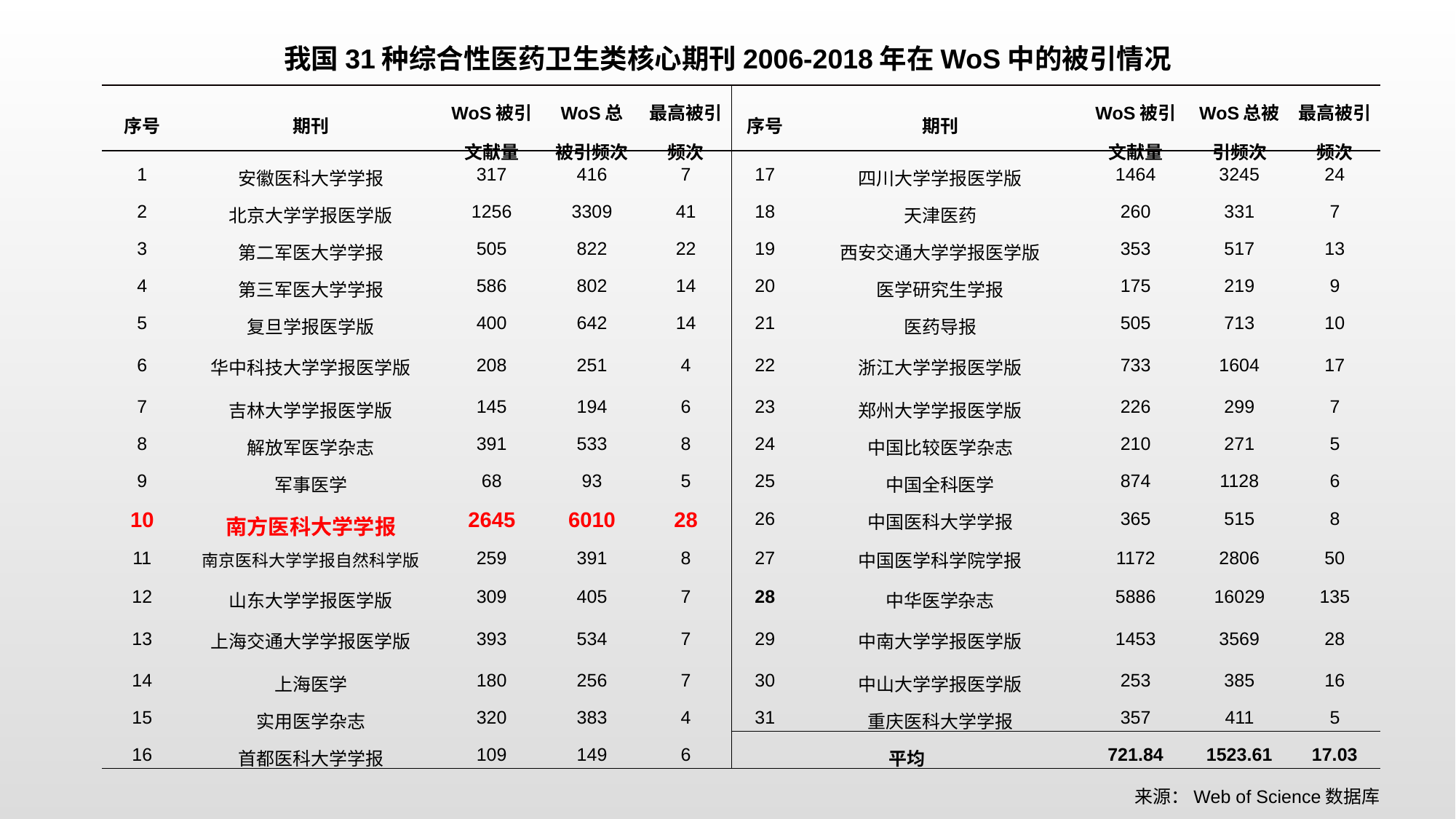

我国31种综合性医药卫生类核心期刊2006-2018年在WoS中的被引情况
| 序号 | 期刊 | WoS被引文献量 | WoS总被引频次 | 最高被引频次 | 序号 | 期刊 | WoS被引文献量 | WoS总被引频次 | 最高被引频次 |
| --- | --- | --- | --- | --- | --- | --- | --- | --- | --- |
| 1 | 安徽医科大学学报 | 317 | 416 | 7 | 17 | 四川大学学报医学版 | 1464 | 3245 | 24 |
| 2 | 北京大学学报医学版 | 1256 | 3309 | 41 | 18 | 天津医药 | 260 | 331 | 7 |
| 3 | 第二军医大学学报 | 505 | 822 | 22 | 19 | 西安交通大学学报医学版 | 353 | 517 | 13 |
| 4 | 第三军医大学学报 | 586 | 802 | 14 | 20 | 医学研究生学报 | 175 | 219 | 9 |
| 5 | 复旦学报医学版 | 400 | 642 | 14 | 21 | 医药导报 | 505 | 713 | 10 |
| 6 | 华中科技大学学报医学版 | 208 | 251 | 4 | 22 | 浙江大学学报医学版 | 733 | 1604 | 17 |
| 7 | 吉林大学学报医学版 | 145 | 194 | 6 | 23 | 郑州大学学报医学版 | 226 | 299 | 7 |
| 8 | 解放军医学杂志 | 391 | 533 | 8 | 24 | 中国比较医学杂志 | 210 | 271 | 5 |
| 9 | 军事医学 | 68 | 93 | 5 | 25 | 中国全科医学 | 874 | 1128 | 6 |
| 10 | 南方医科大学学报 | 2645 | 6010 | 28 | 26 | 中国医科大学学报 | 365 | 515 | 8 |
| 11 | 南京医科大学学报自然科学版 | 259 | 391 | 8 | 27 | 中国医学科学院学报 | 1172 | 2806 | 50 |
| 12 | 山东大学学报医学版 | 309 | 405 | 7 | 28 | 中华医学杂志 | 5886 | 16029 | 135 |
| 13 | 上海交通大学学报医学版 | 393 | 534 | 7 | 29 | 中南大学学报医学版 | 1453 | 3569 | 28 |
| 14 | 上海医学 | 180 | 256 | 7 | 30 | 中山大学学报医学版 | 253 | 385 | 16 |
| 15 | 实用医学杂志 | 320 | 383 | 4 | 31 | 重庆医科大学学报 | 357 | 411 | 5 |
| 16 | 首都医科大学学报 | 109 | 149 | 6 | 平均 |  | 721.84 | 1523.61 | 17.03 |
来源：Web of Science数据库